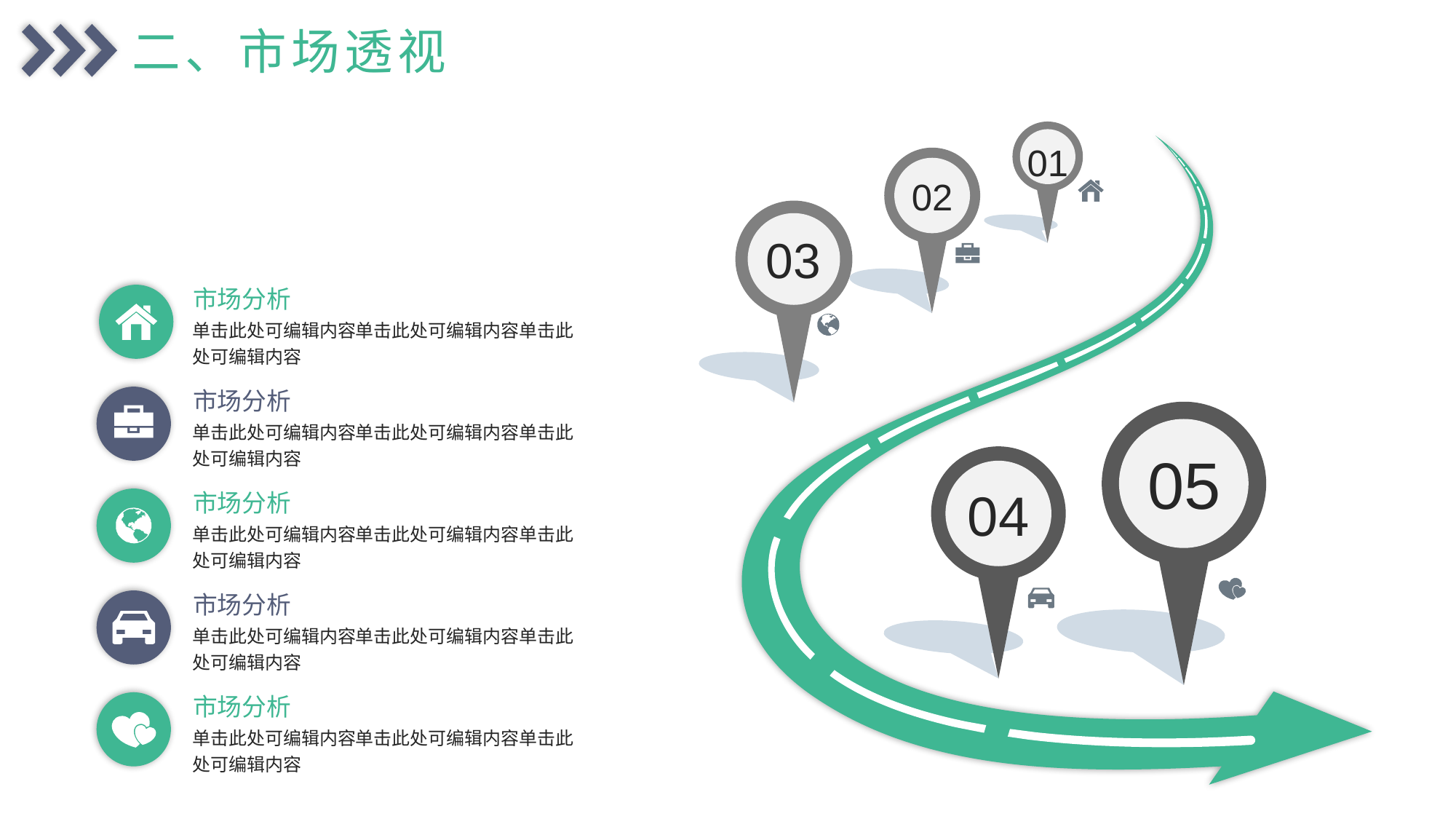

二、市场透视

01

02

03

市场分析
单击此处可编辑内容单击此处可编辑内容单击此处可编辑内容

市场分析
单击此处可编辑内容单击此处可编辑内容单击此处可编辑内容

05

04

市场分析
单击此处可编辑内容单击此处可编辑内容单击此处可编辑内容

市场分析
单击此处可编辑内容单击此处可编辑内容单击此处可编辑内容

市场分析
单击此处可编辑内容单击此处可编辑内容单击此处可编辑内容